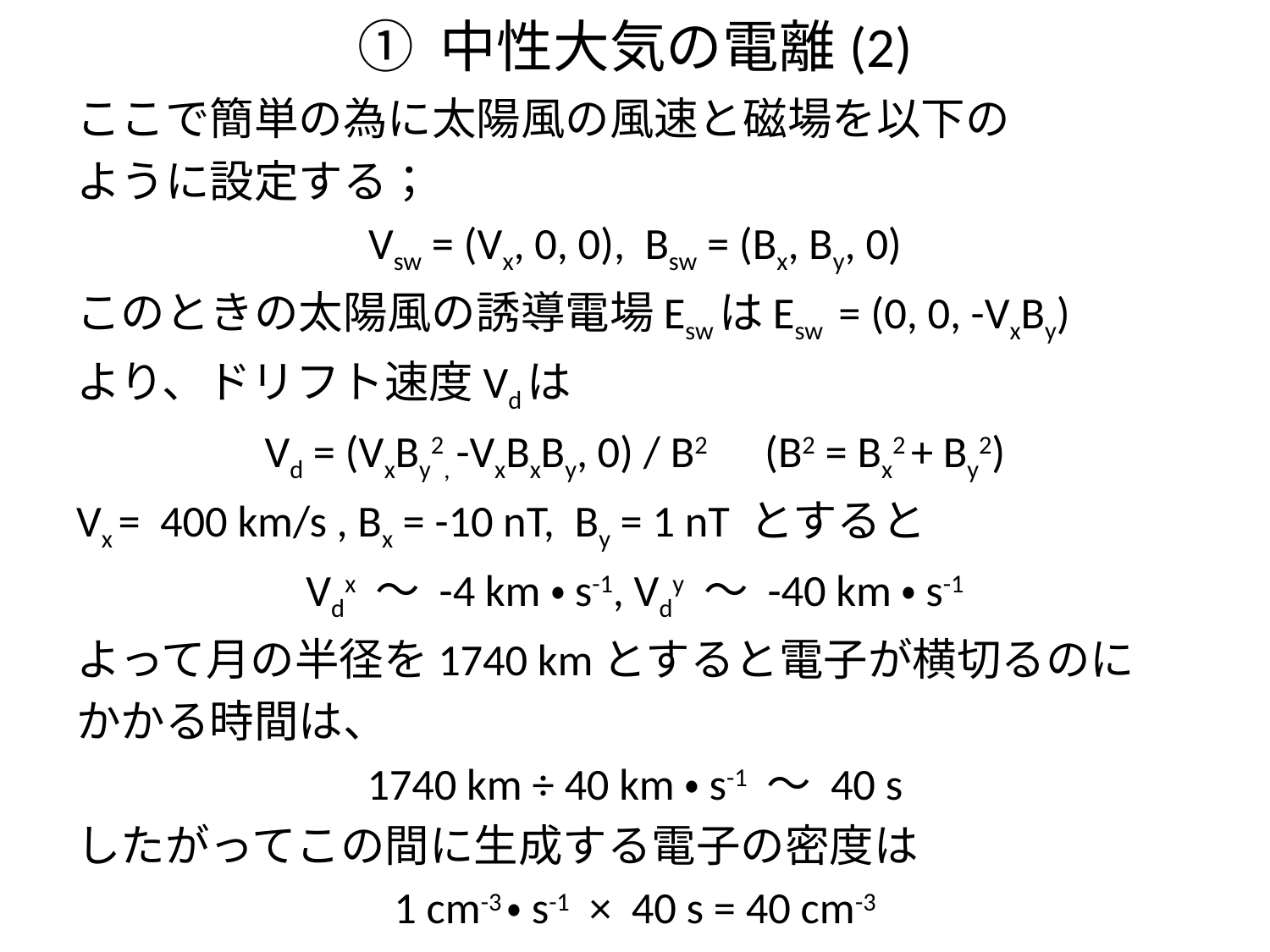

# ① 中性大気の電離(2)
ここで簡単の為に太陽風の風速と磁場を以下の
ように設定する；
Vsw = (Vx, 0, 0),  Bsw = (Bx, By, 0)
このときの太陽風の誘導電場EswはEsw  = (0, 0, -VxBy)
より、ドリフト速度Vdは
Vd = (VxBy2, -VxBxBy, 0) / B2  	(B2 = Bx2 + By2)
Vx =  400 km/s , Bx = -10 nT,  By = 1 nT とすると
Vdx 〜 -4 km・s-1, Vdy 〜 -40 km・s-1
よって月の半径を1740 kmとすると電子が横切るのに
かかる時間は、
1740 km ÷ 40 km・s-1 〜 40 s
したがってこの間に生成する電子の密度は
1 cm-3・s-1  ×  40 s = 40 cm-3